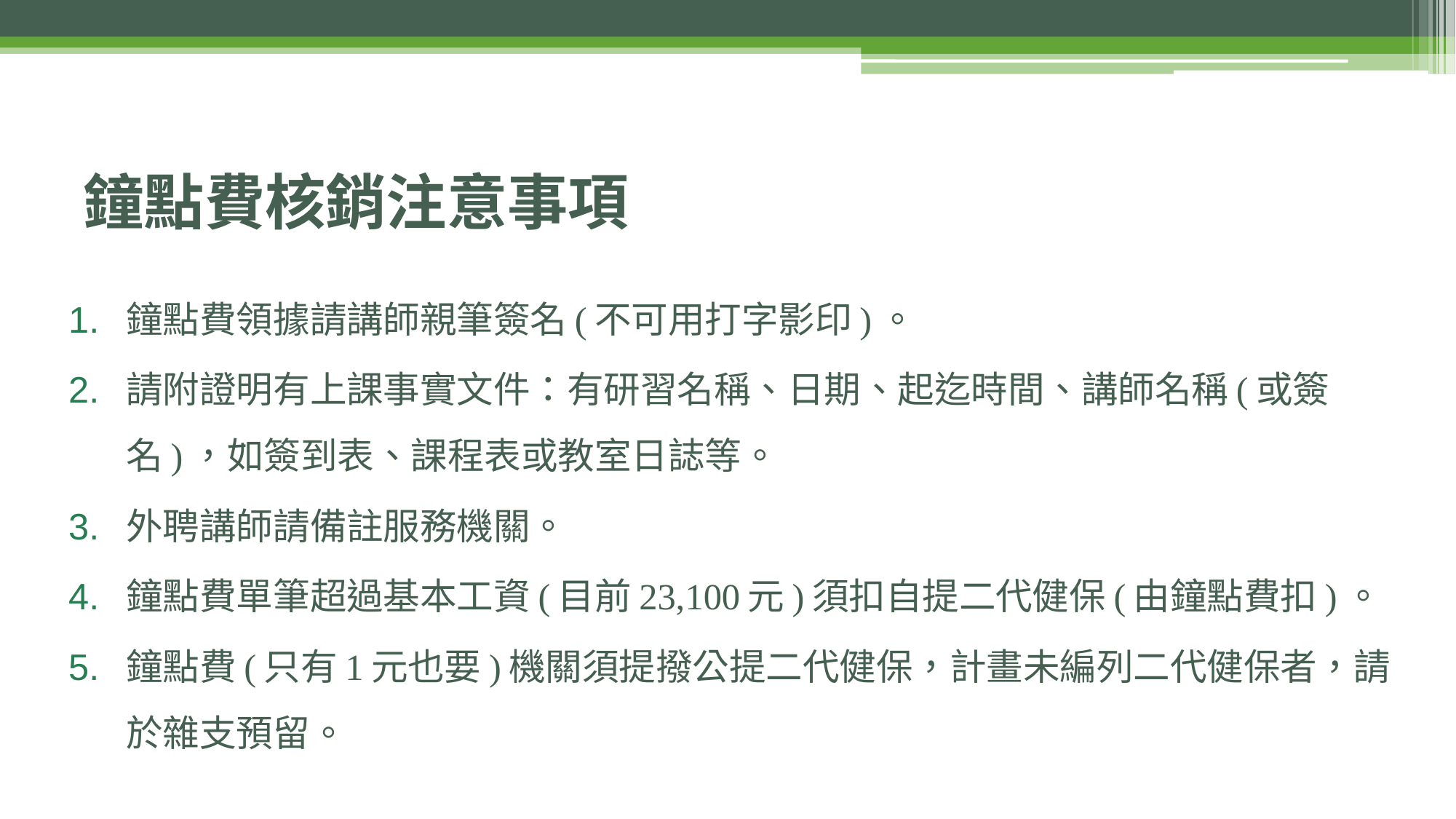

# 鐘點費核銷注意事項
鐘點費領據請講師親筆簽名(不可用打字影印)。
請附證明有上課事實文件：有研習名稱、日期、起迄時間、講師名稱(或簽名)，如簽到表、課程表或教室日誌等。
外聘講師請備註服務機關。
鐘點費單筆超過基本工資(目前23,100元)須扣自提二代健保(由鐘點費扣)。
鐘點費(只有1元也要)機關須提撥公提二代健保，計畫未編列二代健保者，請於雜支預留。